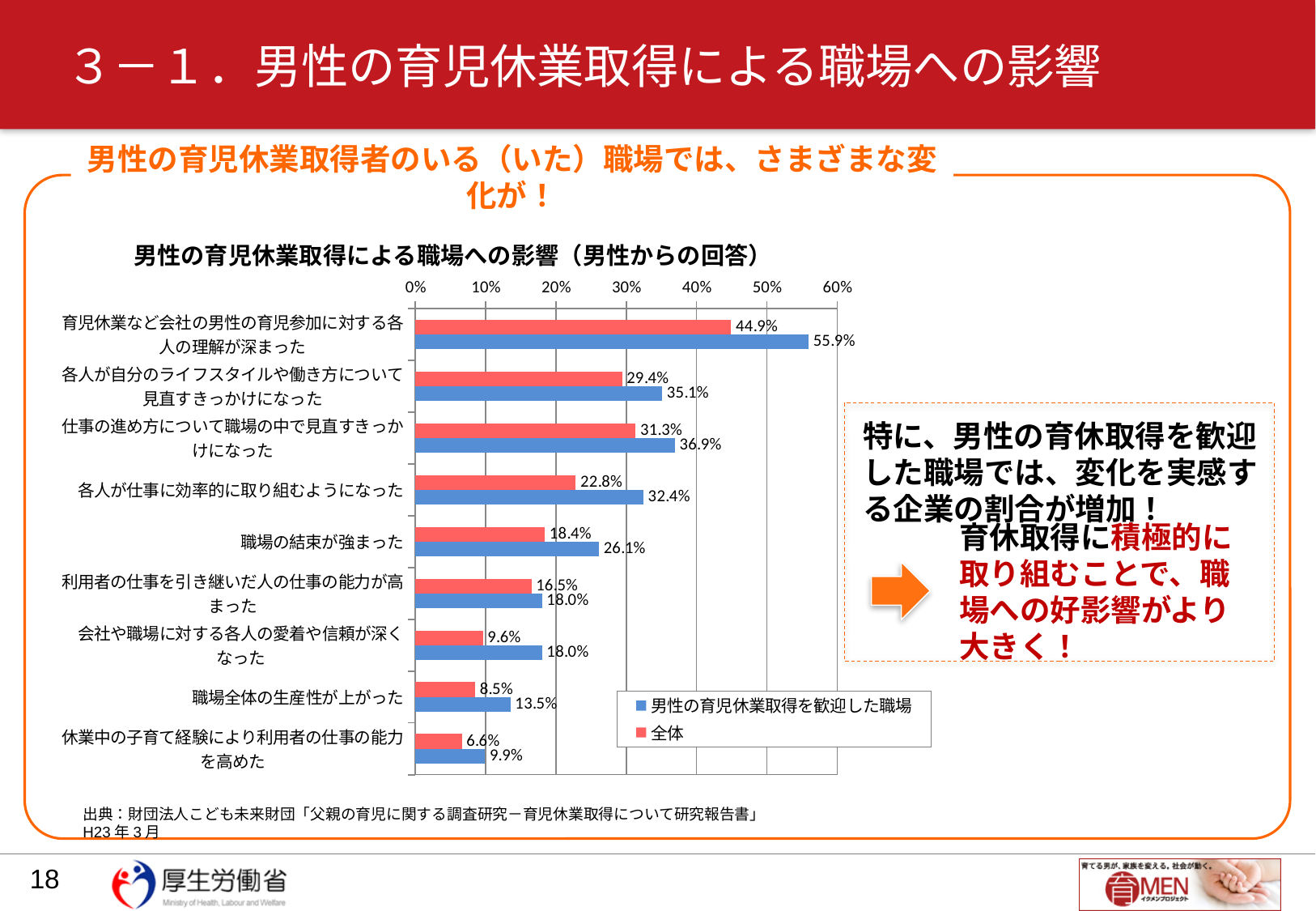

# ３－１．男性の育児休業取得による職場への影響
男性の育児休業取得者のいる（いた）職場では、さまざまな変化が！

男性の育児休業取得による職場への影響（男性からの回答）

### Chart

| Category | 全体 | 男性の育児休業取得を歓迎した職場 |
|---|---|---|
| 育児休業など会社の男性の育児参加に対する各人の理解が深まった | 0.449 | 0.5589999999999999 |
| 各人が自分のライフスタイルや働き方について見直すきっかけになった | 0.294 | 0.35100000000000003 |
| 仕事の進め方について職場の中で見直すきっかけになった | 0.313 | 0.369 |
| 各人が仕事に効率的に取り組むようになった | 0.228 | 0.324 |
| 職場の結束が強まった | 0.184 | 0.261 |
| 利用者の仕事を引き継いだ人の仕事の能力が高まった | 0.165 | 0.18 |
| 会社や職場に対する各人の愛着や信頼が深くなった | 0.096 | 0.18 |
| 職場全体の生産性が上がった | 0.085 | 0.135 |
| 休業中の子育て経験により利用者の仕事の能力を高めた | 0.066 | 0.099 |
特に、男性の育休取得を歓迎
した職場では、変化を実感する企業の割合が増加！
育休取得に積極的に
取り組むことで、職場への好影響がより大きく！

出典：財団法人こども未来財団「父親の育児に関する調査研究－育児休業取得について研究報告書」 H23年3月
18